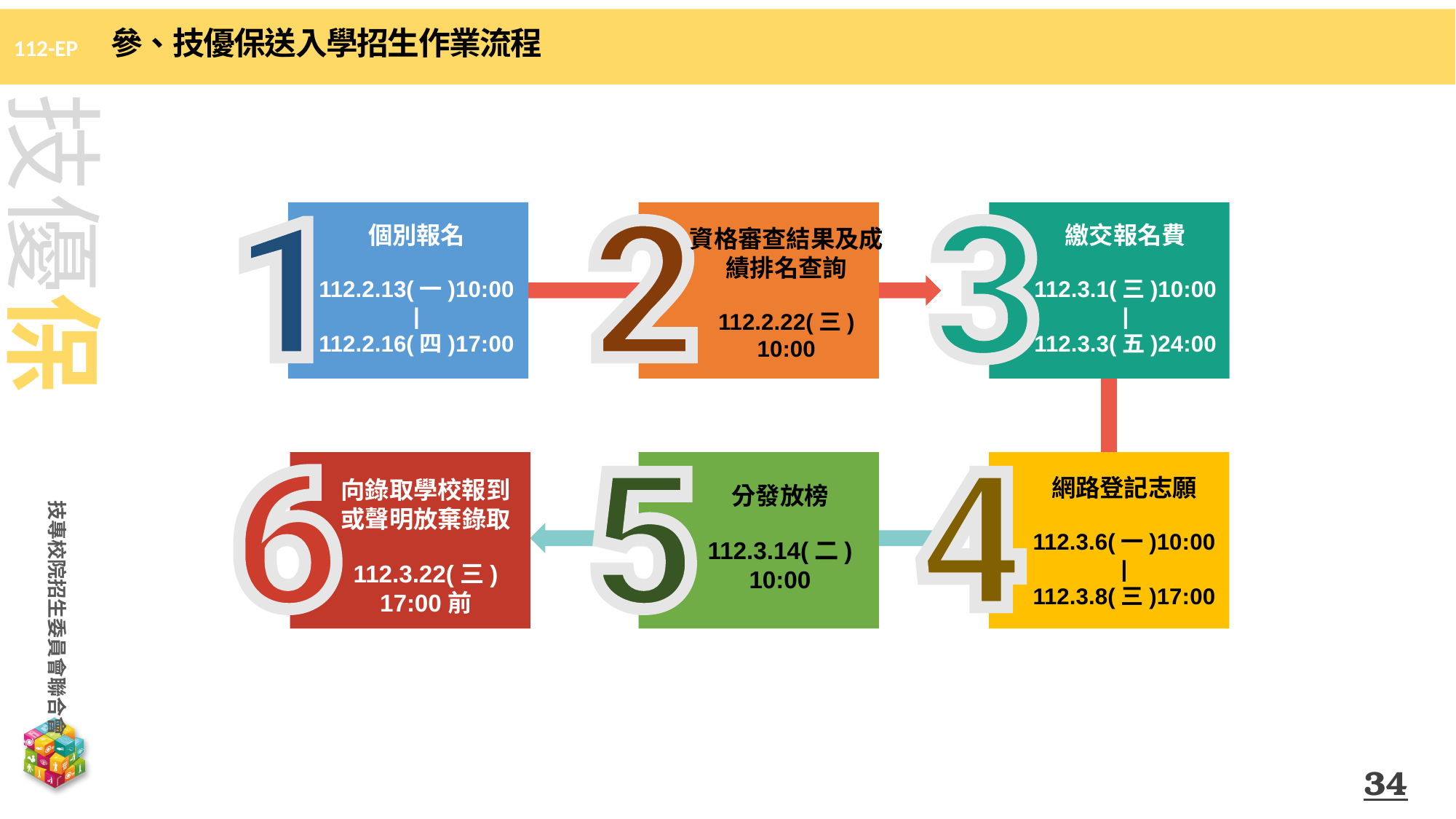

參、技優保送入學招生作業流程

個別報名

112.2.13(一)10:00
|
112.2.16(四)17:00
繳交報名費

112.3.1(三)10:00
|
112.3.3(五)24:00
資格審查結果及成績排名查詢

112.2.22(三)
10:00

網路登記志願

112.3.6(一)10:00
|
112.3.8(三)17:00
向錄取學校報到
或聲明放棄錄取

112.3.22(三)
17:00前

分發放榜

112.3.14(二)
10:00